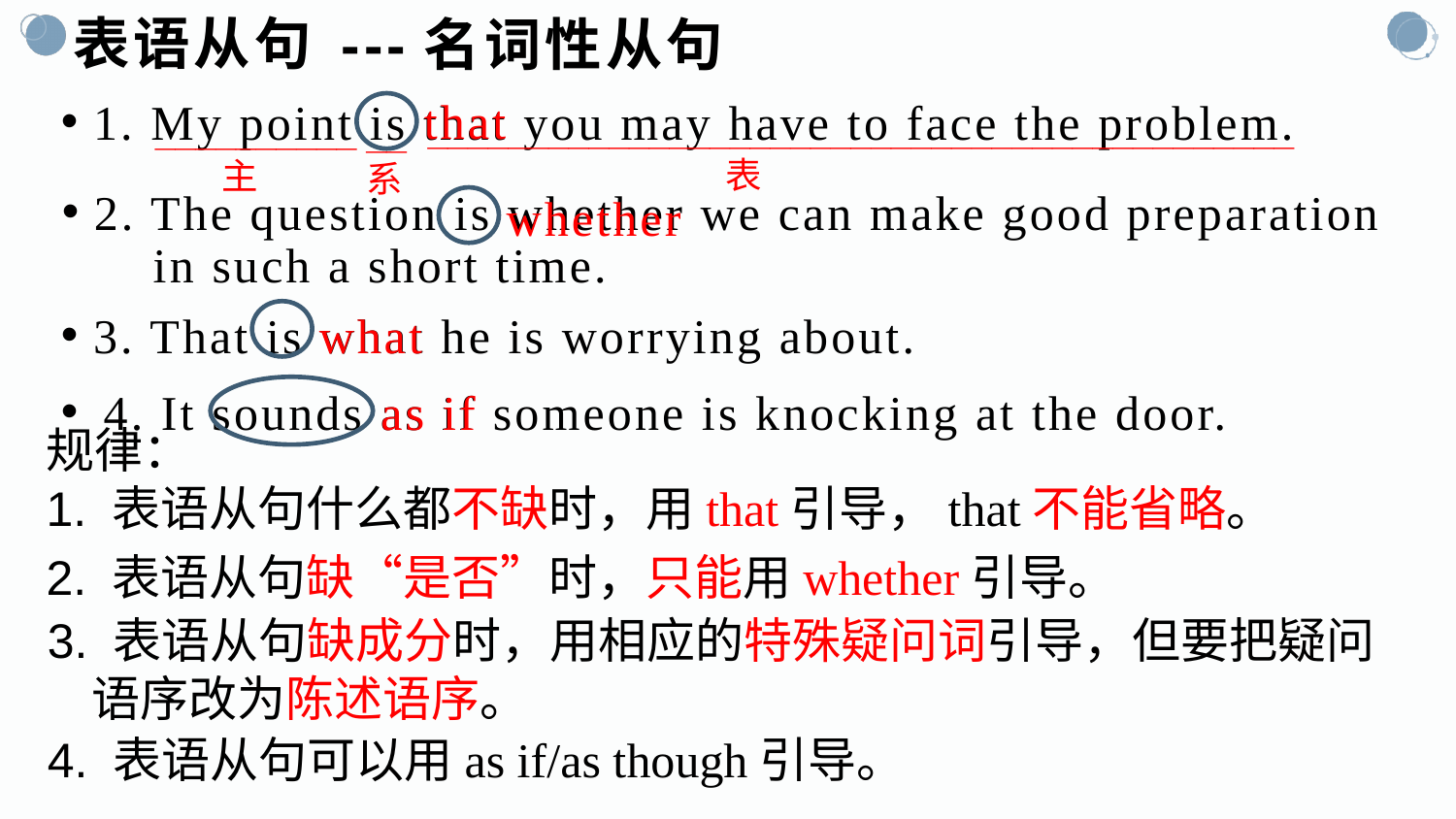

表语从句
---名词性从句
that
 1. My point is that you may have to face the problem.

___________________________________________
                                   表
__________
       主
__
系
whether
 2. The question is whether we can make good preparation
      in such a short time.

 what
 3. That is what he is worrying about.

 4. It sounds as if someone is knocking at the door.
 as if

规律：
1. 表语从句什么都不缺时，用that引导，that不能省略。
2. 表语从句缺“是否”时，只能用whether引导。
3. 表语从句缺成分时，用相应的特殊疑问词引导，但要把疑问
   语序改为陈述语序。
4. 表语从句可以用as if/as though引导。